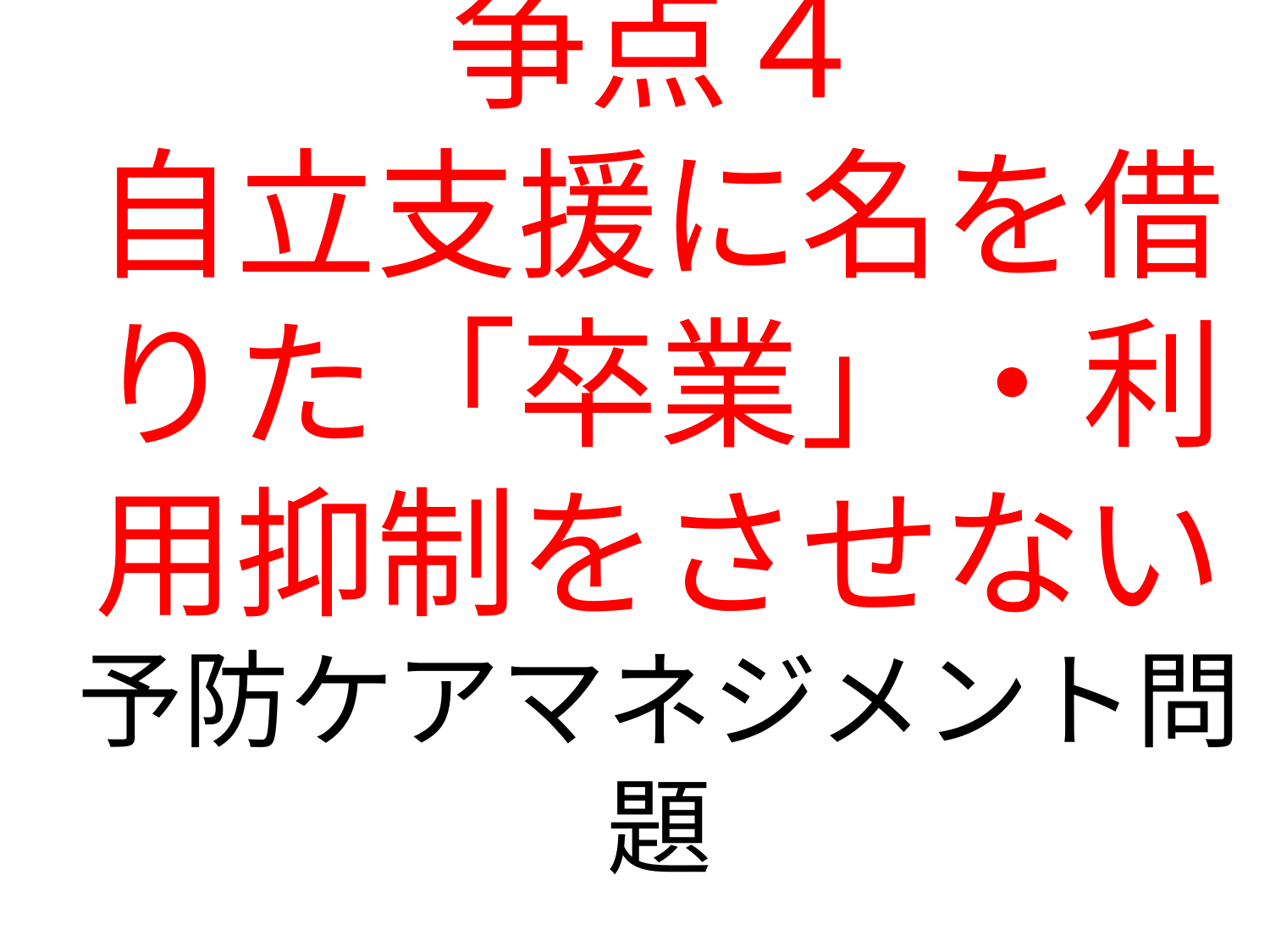

# 争点４ 自立支援に名を借りた「卒業」・利用抑制をさせない 予防ケアマネジメント問題